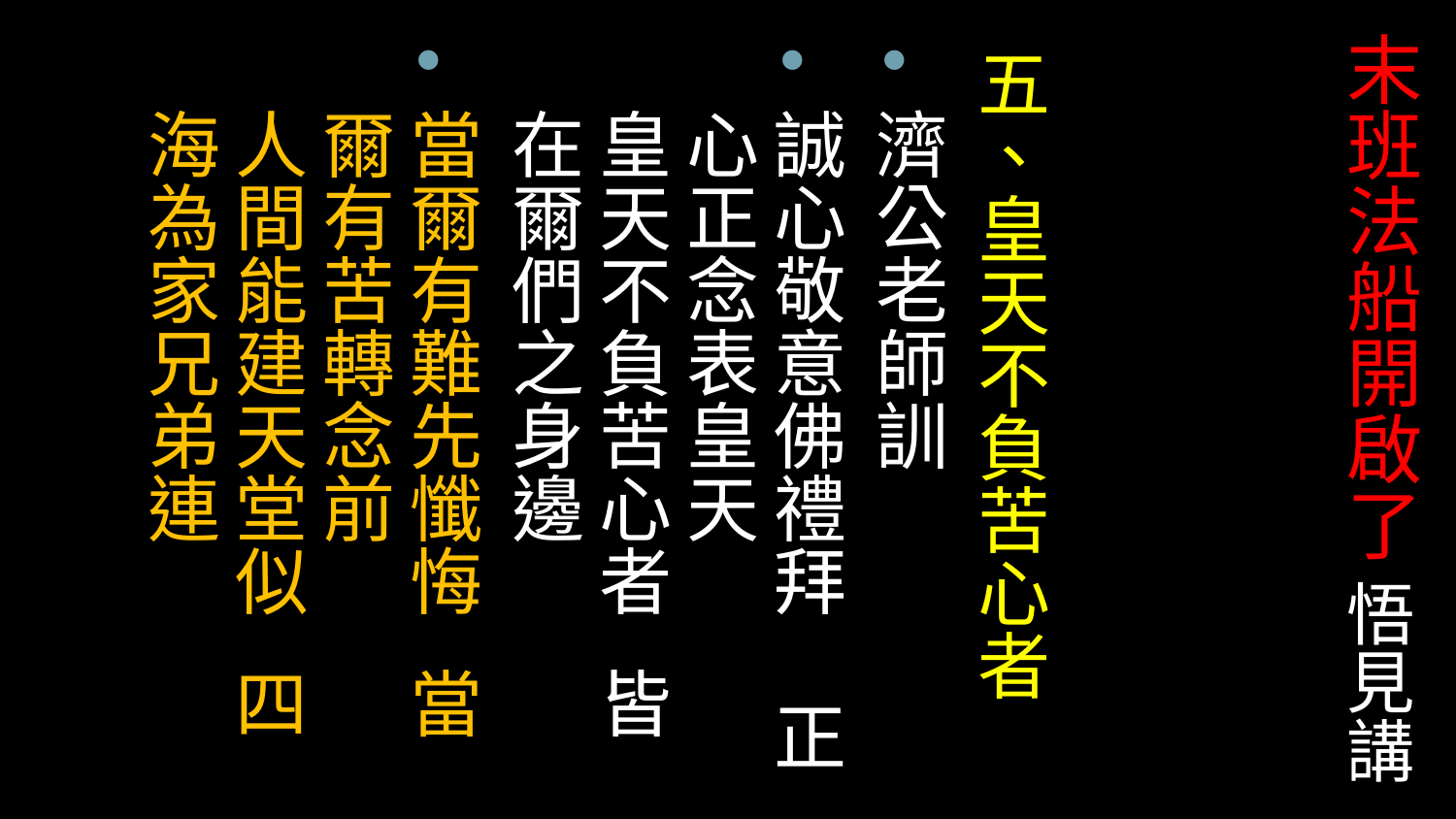

# 末班法船開啟了 悟見講
五、皇天不負苦心者
濟公老師訓
誠心敬意佛禮拜     正心正念表皇天
皇天不負苦心者   皆在爾們之身邊
當爾有難先懺悔   當爾有苦轉念前
人間能建天堂似   四海為家兄弟連